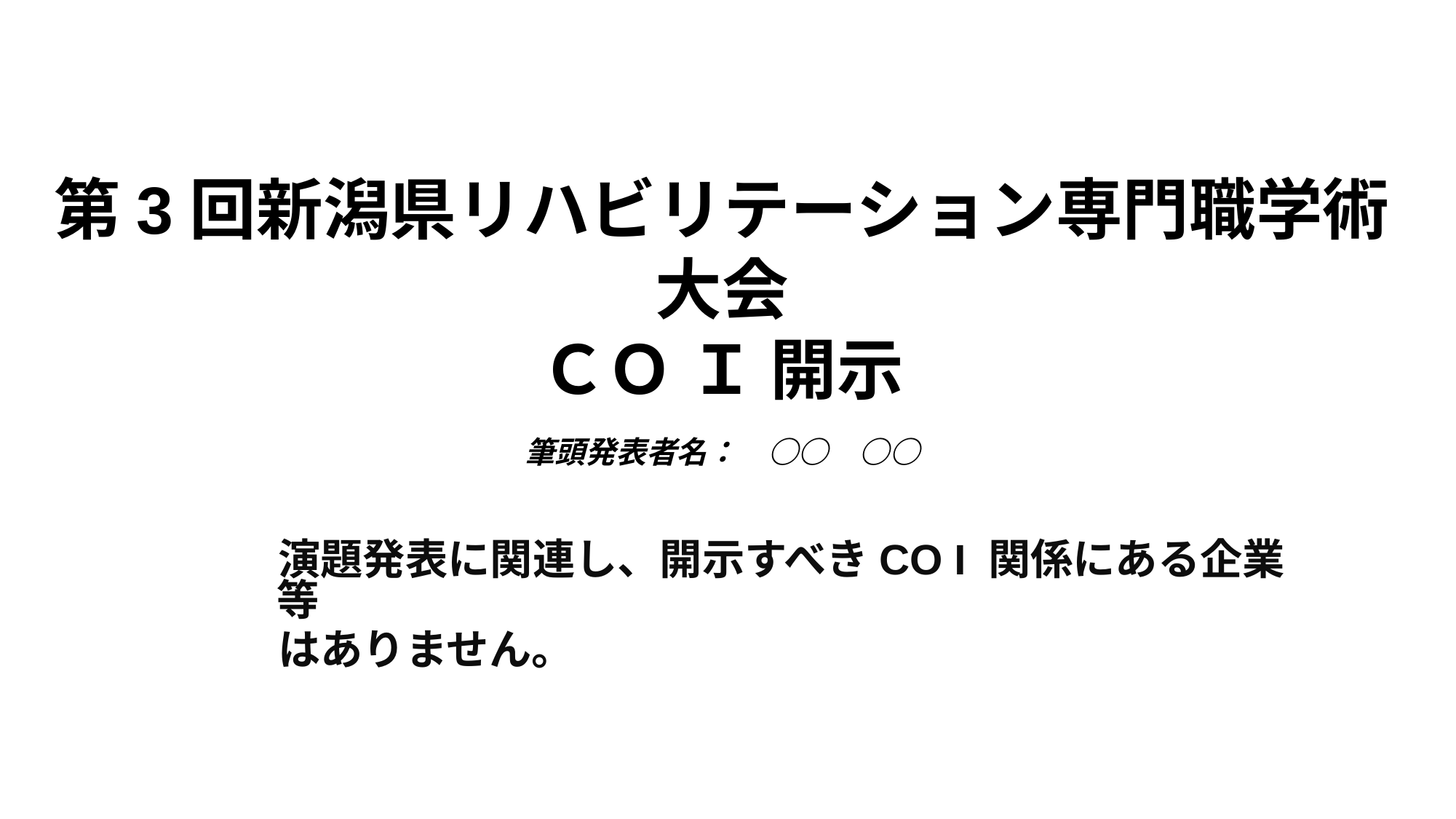

第3回新潟県リハビリテーション専門職学術大会
ＣＯ Ｉ 開示
　
筆頭発表者名：　○○　○○

　演題発表に関連し、開示すべきCO I 関係にある企業等
　はありません。